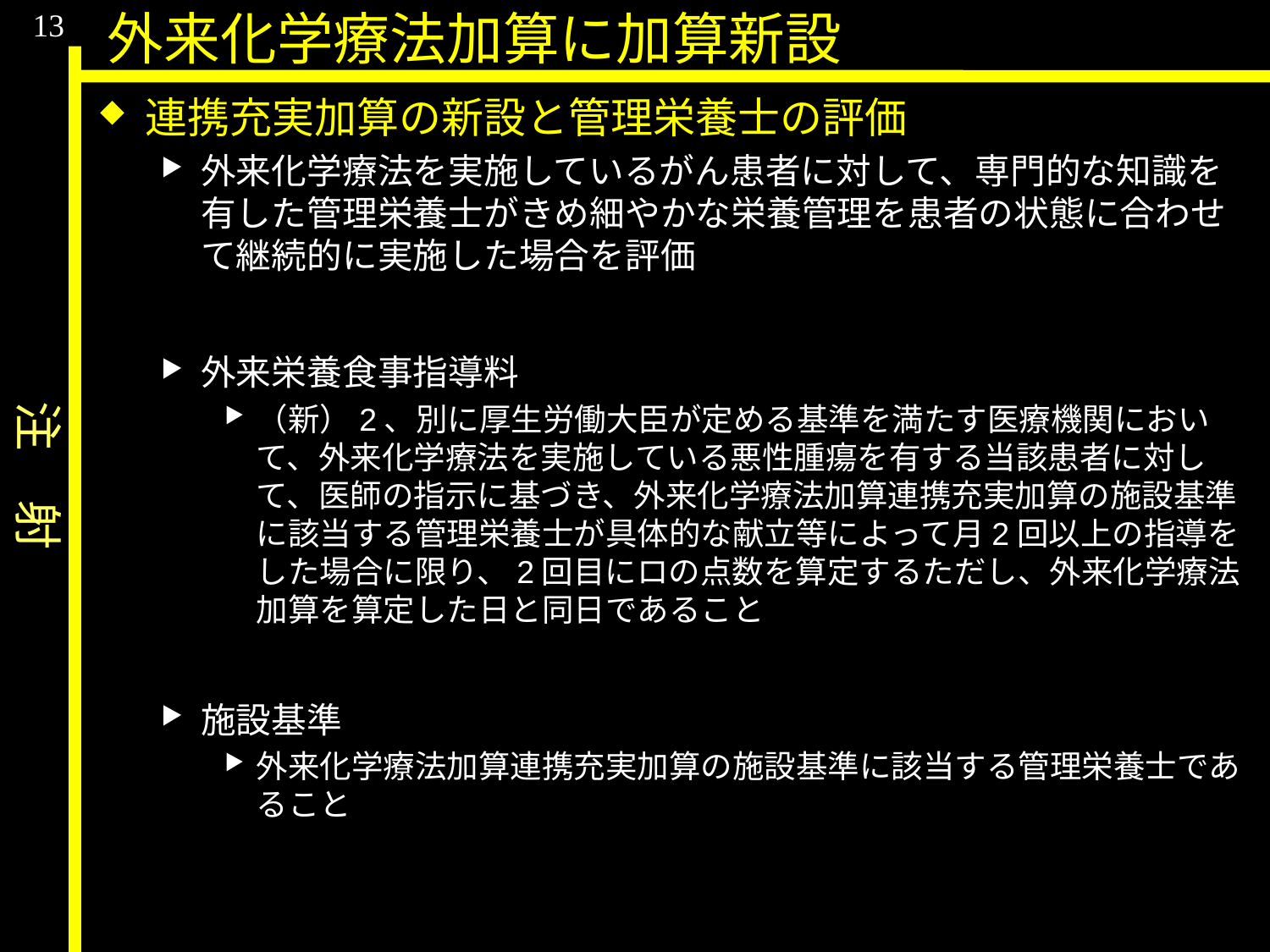

注　射
13
外来化学療法加算に加算新設

連携充実加算の新設と管理栄養士の評価
外来化学療法を実施しているがん患者に対して、専門的な知識を有した管理栄養士がきめ細やかな栄養管理を患者の状態に合わせて継続的に実施した場合を評価

外来栄養食事指導料
（新）2、別に厚生労働大臣が定める基準を満たす医療機関において、外来化学療法を実施している悪性腫瘍を有する当該患者に対して、医師の指示に基づき、外来化学療法加算連携充実加算の施設基準に該当する管理栄養士が具体的な献立等によって月2回以上の指導をした場合に限り、2回目にロの点数を算定するただし、外来化学療法加算を算定した日と同日であること

施設基準
外来化学療法加算連携充実加算の施設基準に該当する管理栄養士であること